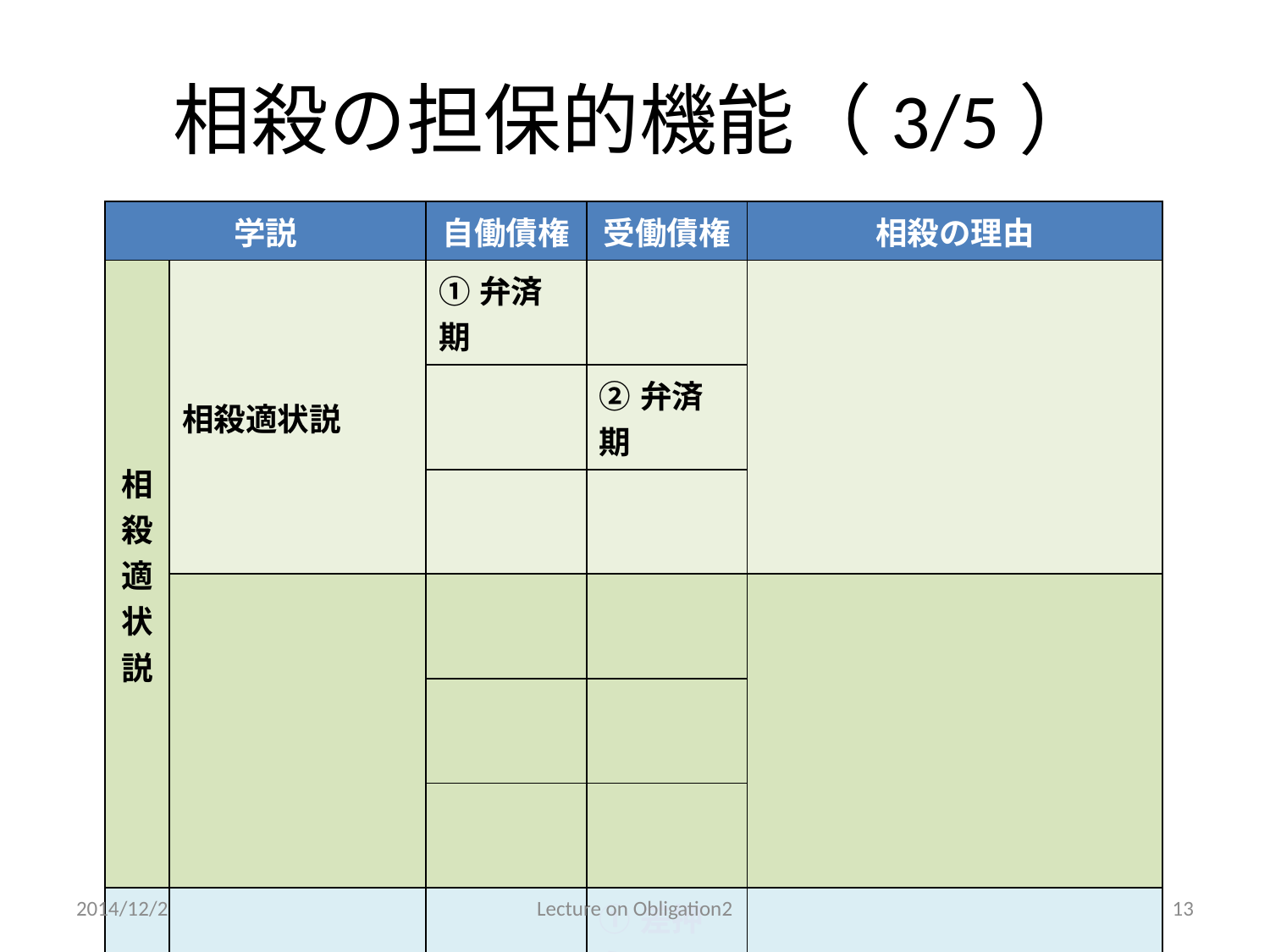

# 相殺の担保的機能（3/5）
| 学説 |  | 自働債権 | 受働債権 | 相殺の理由 |
| --- | --- | --- | --- | --- |
| 相 殺 適 状 説 | 相殺適状説 | ①弁済期 |  | 相殺適状にある。 |
|  |  |  | ②弁済期 |  |
|  |  |  | ③差押え |  |
|  | 相殺適状修正説 | ①弁済期 |  | 期限の利益の放棄によって差押え前に相殺適状となる。 |
|  |  |  | ②差押え |  |
|  |  |  | ③弁済期 |  |
| 制 限 説 | 制限説 （弁済期先後説） |  | ①差押え | 自働債権の弁済期が受働債権の弁先よりも先である。 相殺に合理的な期待がある。 |
|  |  | ②弁済期 |  |  |
|  |  |  | ③弁済期 |  |
| 無制限説 |  |  | ①差押え | 民法511条の反対解釈 （差押えよりも先に自働債権が取得されている。） |
|  |  |  | ②弁済期 |  |
|  |  | ③弁済期 |  |  |
2014/12/2
Lecture on Obligation2
13